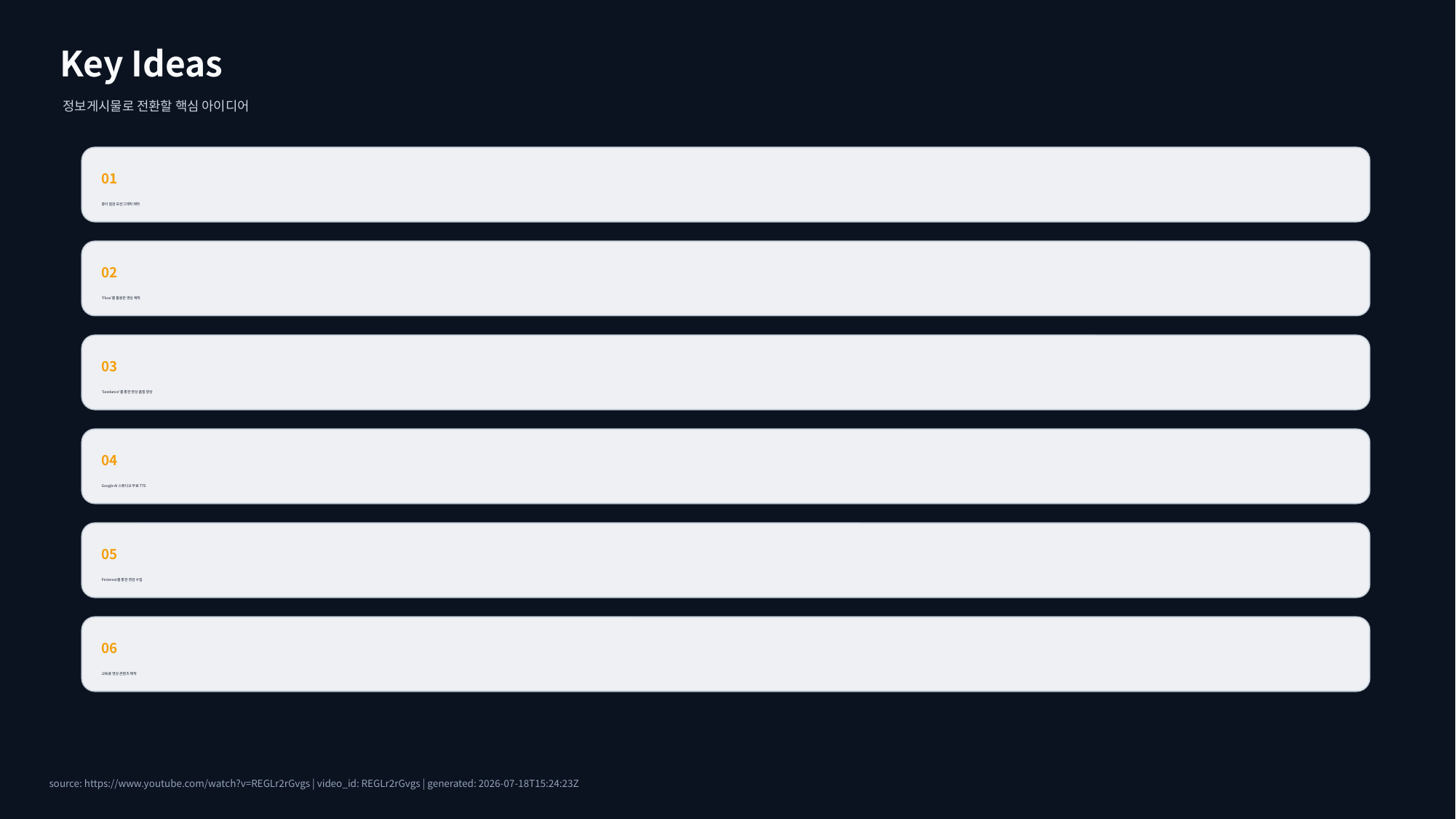

Key Ideas
정보게시물로 전환할 핵심 아이디어

01
종이 질감 모션그래픽 제작

02
'Flow'를 활용한 영상 제작

03
'Seedance'를 통한 영상 품질 향상

04
Google AI 스튜디오 무료 TTS

05
Pinterest를 통한 영감 수집

06
교육용 영상 콘텐츠 제작
source: https://www.youtube.com/watch?v=REGLr2rGvgs | video_id: REGLr2rGvgs | generated: 2026-07-18T15:24:23Z